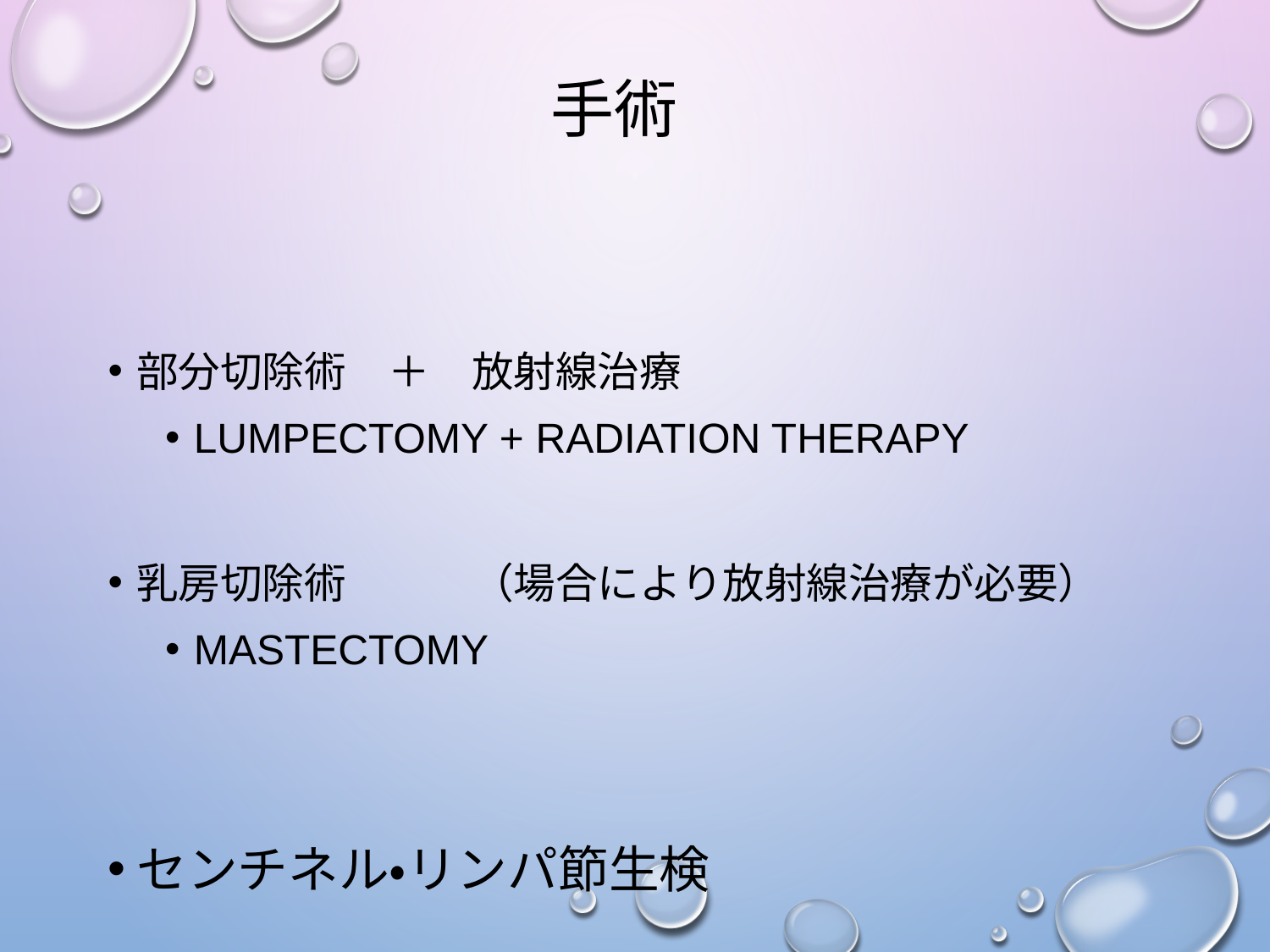

# 手術

部分切除術　＋　放射線治療
Lumpectomy + Radiation therapy

乳房切除術　　　（場合により放射線治療が必要）
Mastectomy

センチネル・リンパ節生検